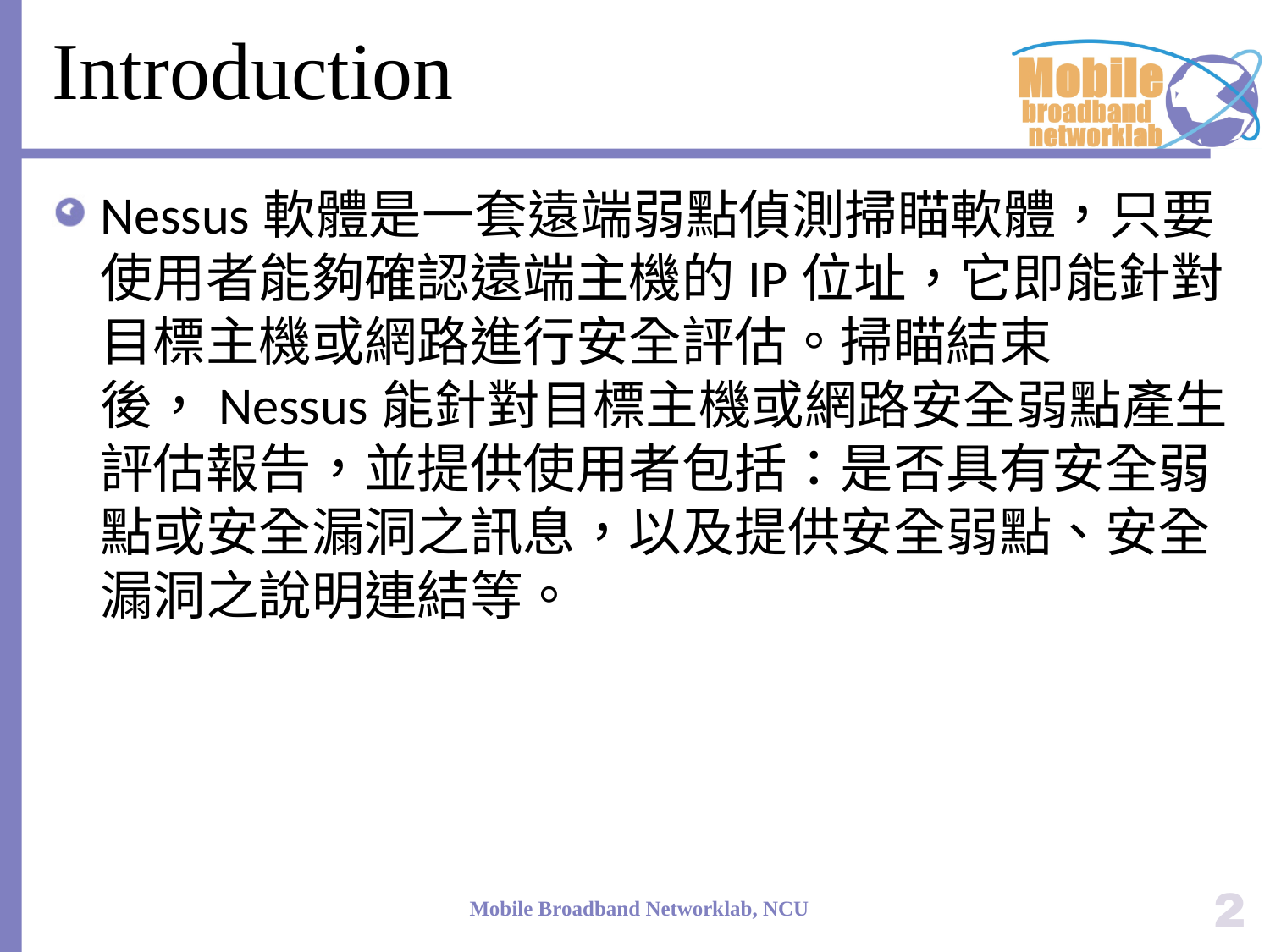

# Introduction
Nessus軟體是一套遠端弱點偵測掃瞄軟體，只要使用者能夠確認遠端主機的IP位址，它即能針對目標主機或網路進行安全評估。掃瞄結束後，Nessus能針對目標主機或網路安全弱點產生評估報告，並提供使用者包括：是否具有安全弱點或安全漏洞之訊息，以及提供安全弱點、安全漏洞之說明連結等。
2